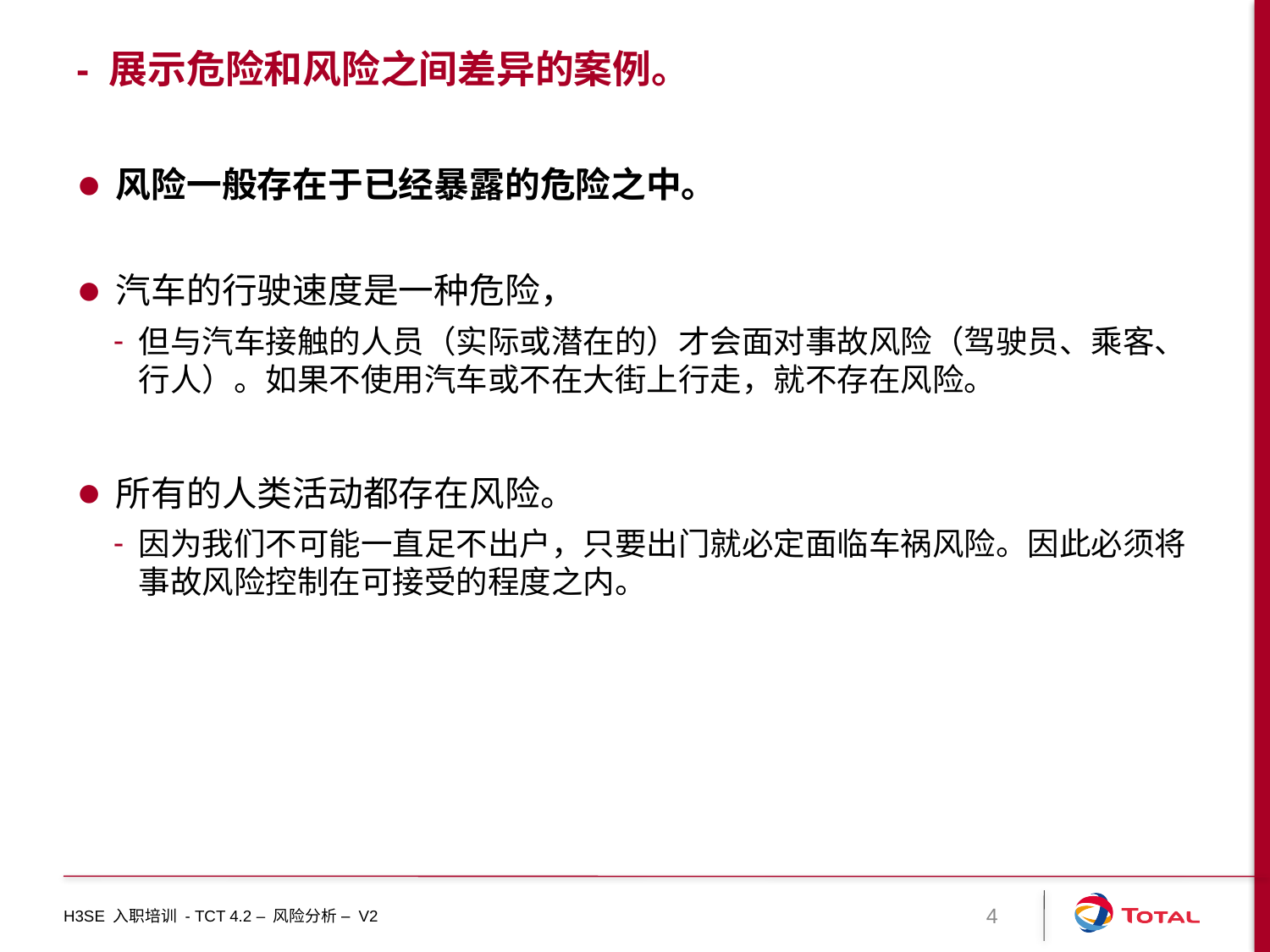

# - 展示危险和风险之间差异的案例。
风险一般存在于已经暴露的危险之中。

汽车的行驶速度是一种危险，
但与汽车接触的人员（实际或潜在的）才会面对事故风险（驾驶员、乘客、行人）。如果不使用汽车或不在大街上行走，就不存在风险。

所有的人类活动都存在风险。
因为我们不可能一直足不出户，只要出门就必定面临车祸风险。因此必须将事故风险控制在可接受的程度之内。

H3SE 入职培训 - TCT 4.2 – 风险分析 – V2
4